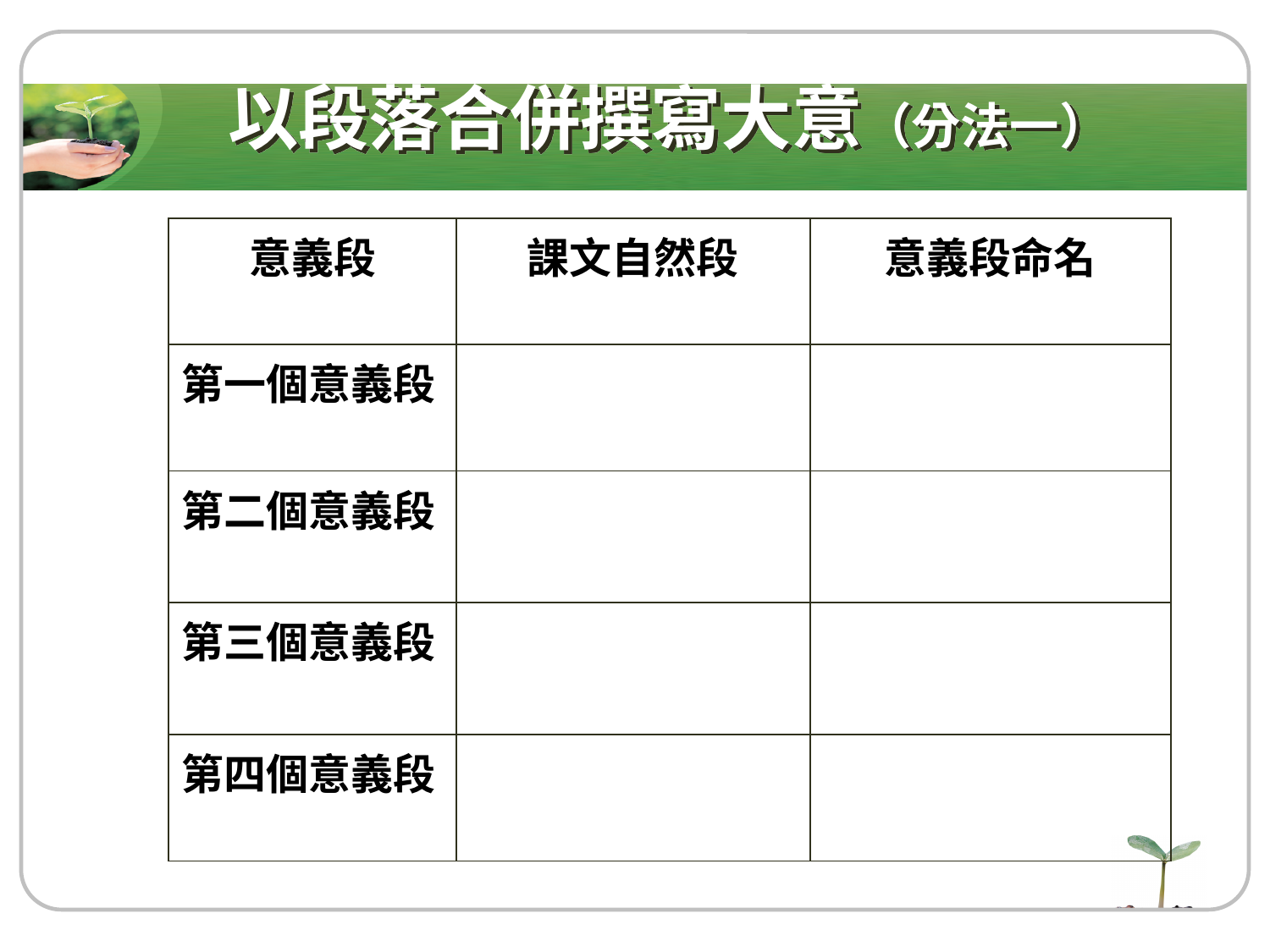

以段落合併撰寫大意（分法一）
| 意義段 | 課文自然段 | 意義段命名 |
| --- | --- | --- |
| 第一個意義段 |  |  |
| 第二個意義段 |  |  |
| 第三個意義段 |  |  |
| 第四個意義段 |  |  |